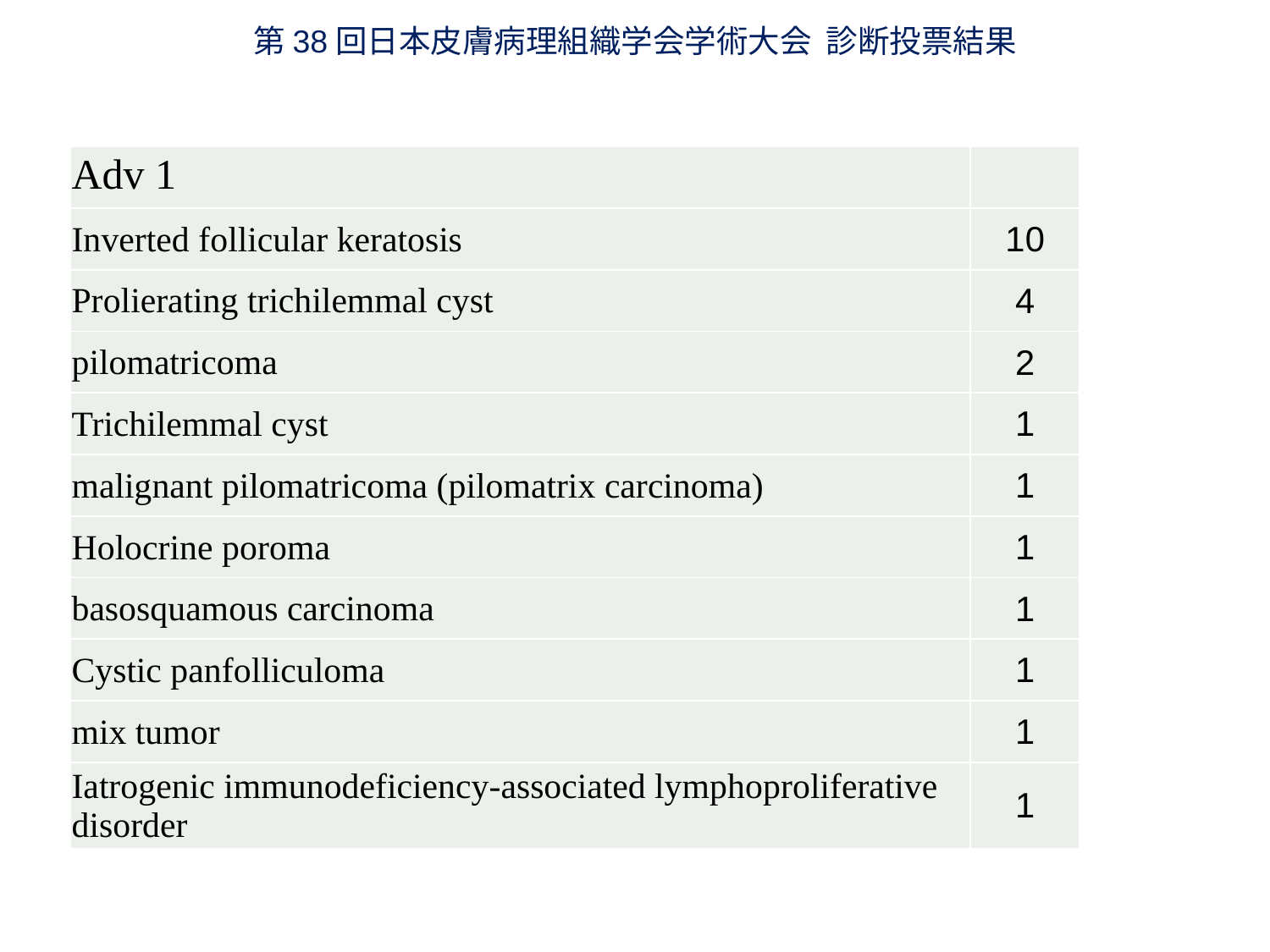

第38回日本皮膚病理組織学会学術大会  診断投票結果
| Adv 1 |  |
| --- | --- |
| Inverted follicular keratosis | 10 |
| Prolierating trichilemmal cyst | 4 |
| pilomatricoma | 2 |
| Trichilemmal cyst | 1 |
| malignant pilomatricoma (pilomatrix carcinoma) | 1 |
| Holocrine poroma | 1 |
| basosquamous carcinoma | 1 |
| Cystic panfolliculoma | 1 |
| mix tumor | 1 |
| Iatrogenic immunodeficiency-associated lymphoproliferative disorder | 1 |